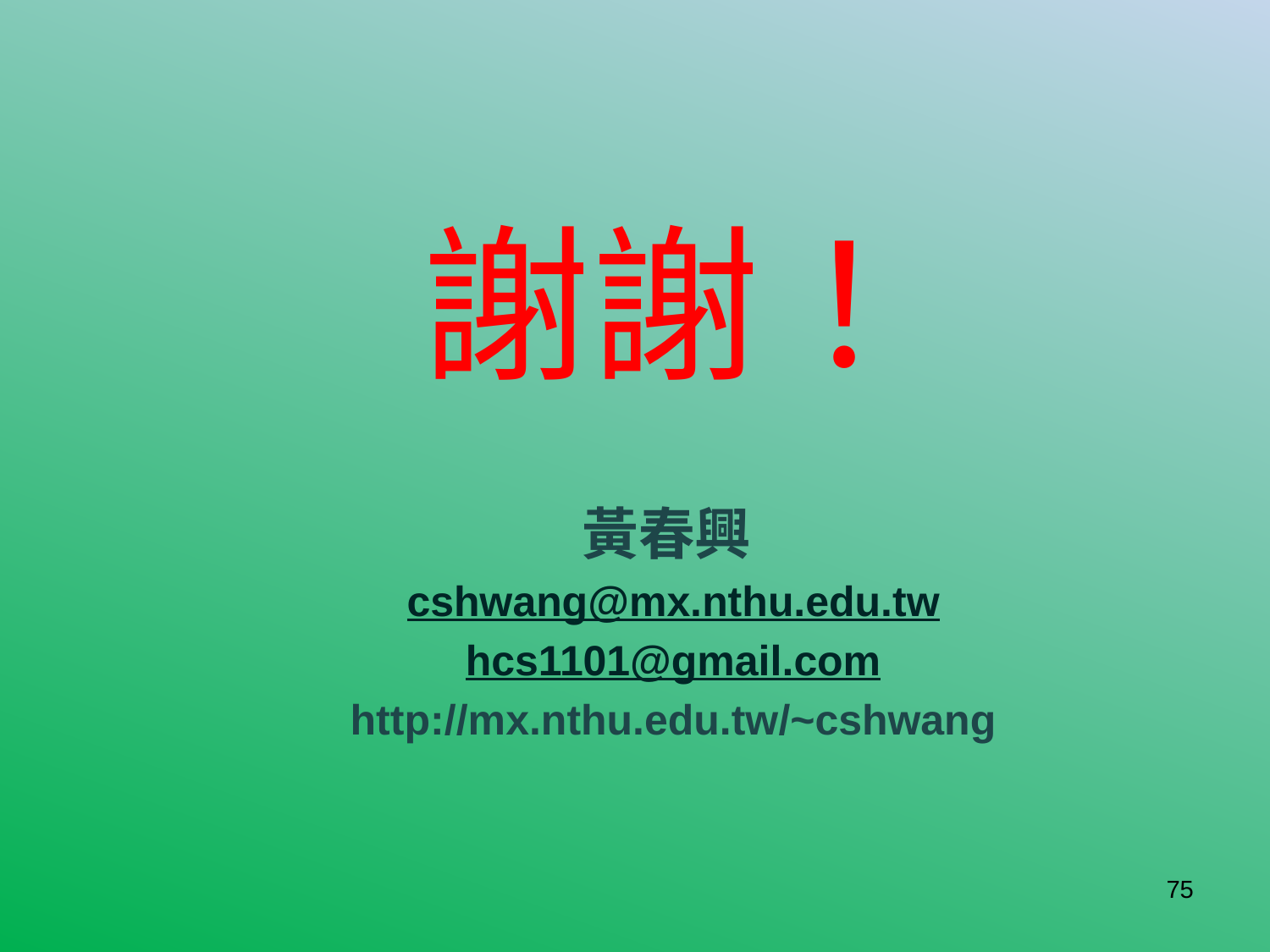

# 謝謝！
黃春興
cshwang@mx.nthu.edu.tw
hcs1101@gmail.com
http://mx.nthu.edu.tw/~cshwang
75